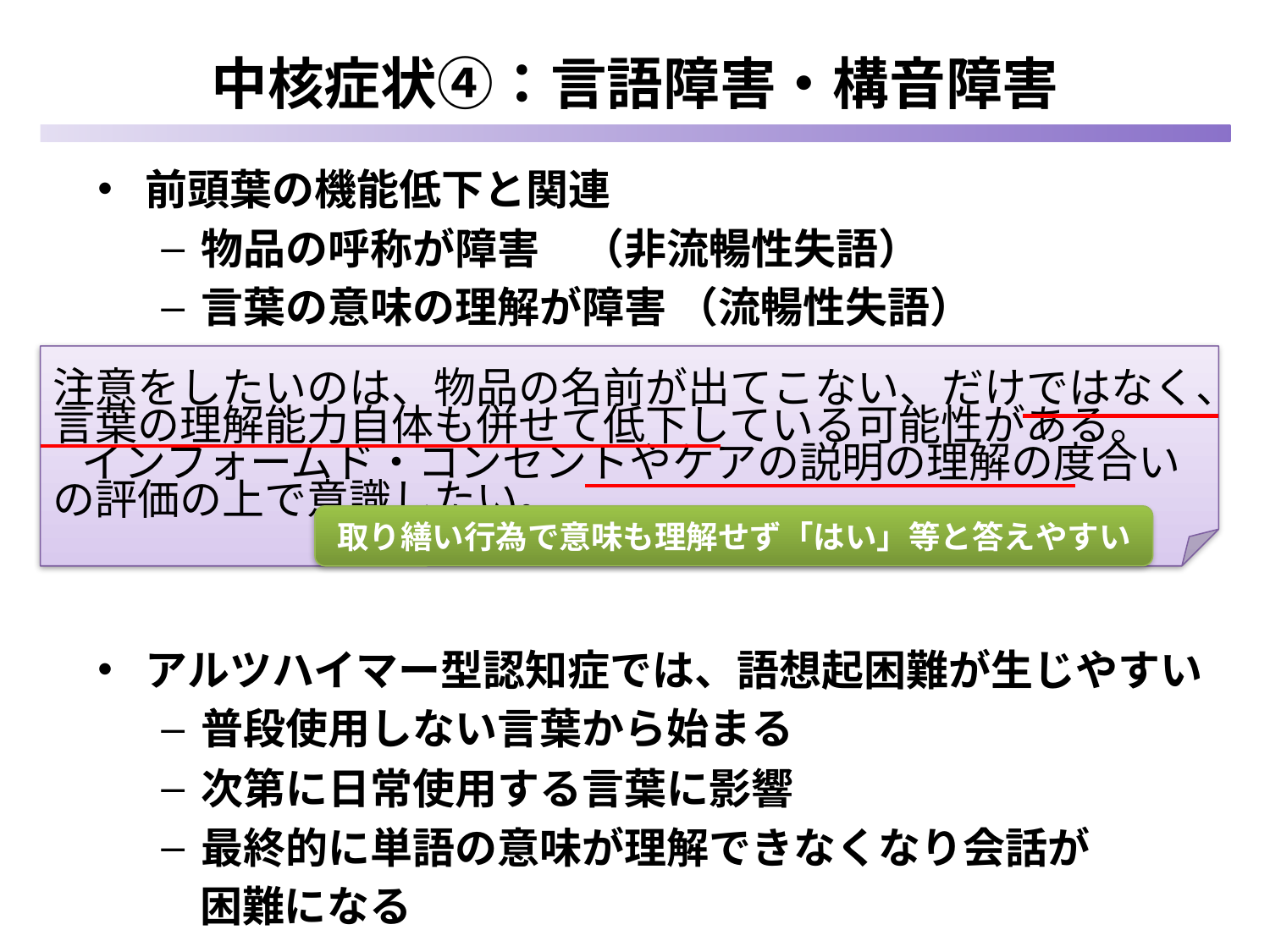

# 中核症状④：言語障害・構音障害

前頭葉の機能低下と関連
物品の呼称が障害　（非流暢性失語）
言葉の意味の理解が障害 （流暢性失語）

アルツハイマー型認知症では、語想起困難が生じやすい
普段使用しない言葉から始まる
次第に日常使用する言葉に影響
最終的に単語の意味が理解できなくなり会話が
   困難になる
注意をしたいのは、物品の名前が出てこない、だけではなく、言葉の理解能力自体も併せて低下している可能性がある。
  インフォームド・コンセントやケアの説明の理解の度合いの評価の上で意識したい。
取り繕い行為で意味も理解せず「はい」等と答えやすい